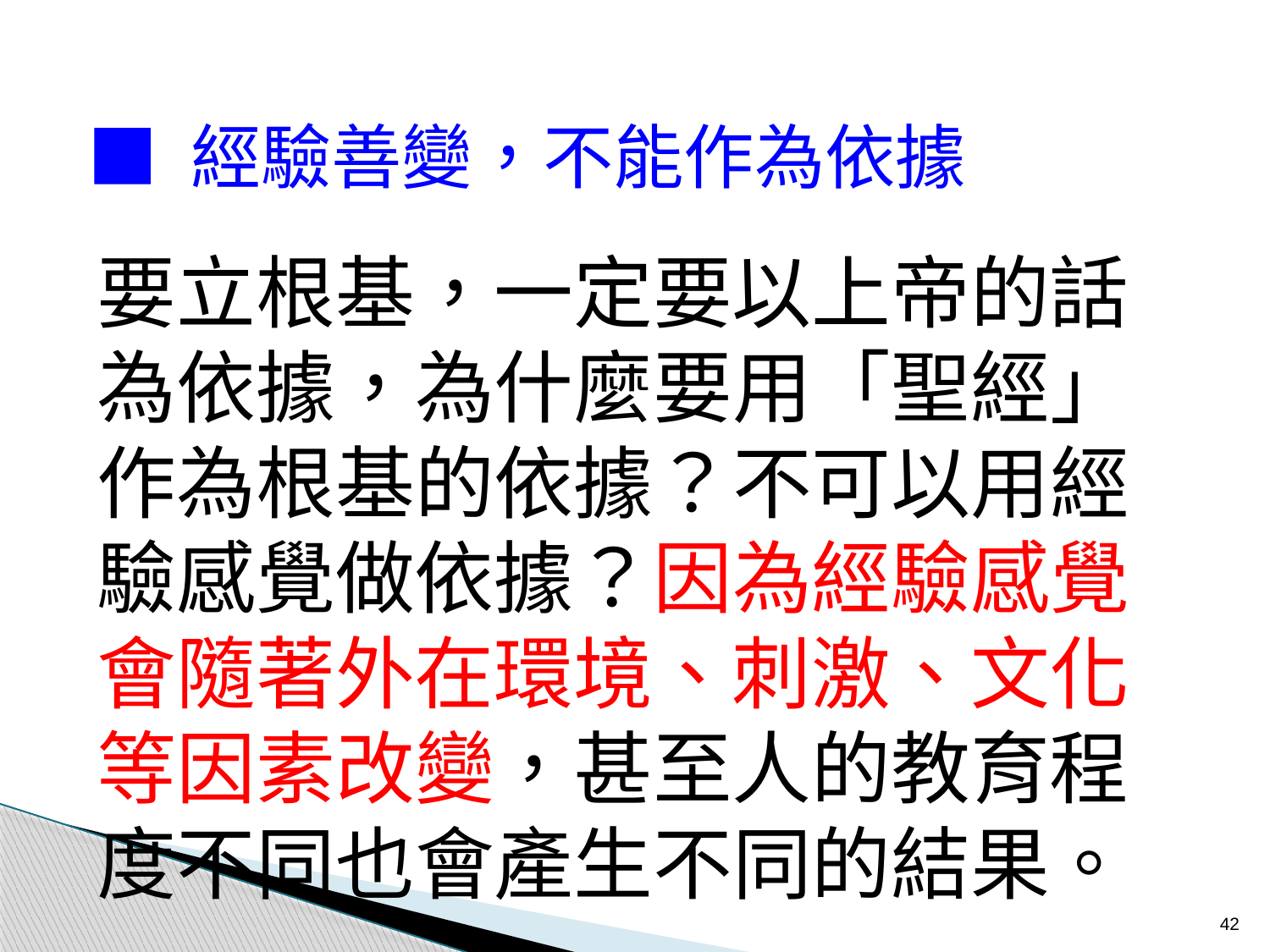

■ 經驗善變，不能作為依據
要立根基，一定要以上帝的話為依據，為什麼要用「聖經」作為根基的依據？不可以用經驗感覺做依據？因為經驗感覺會隨著外在環境、刺激、文化等因素改變，甚至人的教育程度不同也會產生不同的結果。
42